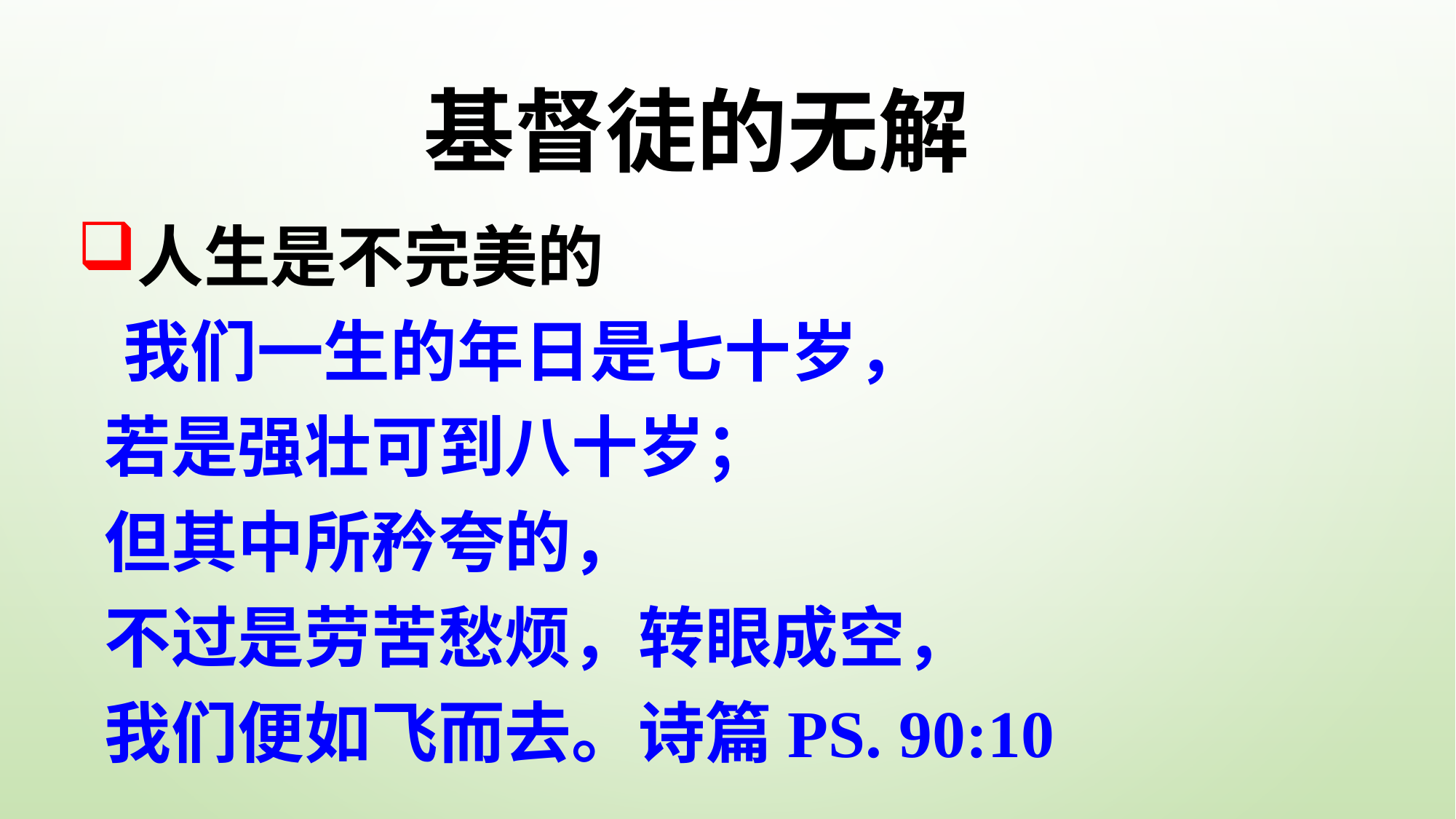

# 基督徒的无解
人生是不完美的
  我们一生的年日是七十岁，
	若是强壮可到八十岁；
	但其中所矜夸的，
	不过是劳苦愁烦，转眼成空，
	我们便如飞而去。诗篇Ps. 90:10